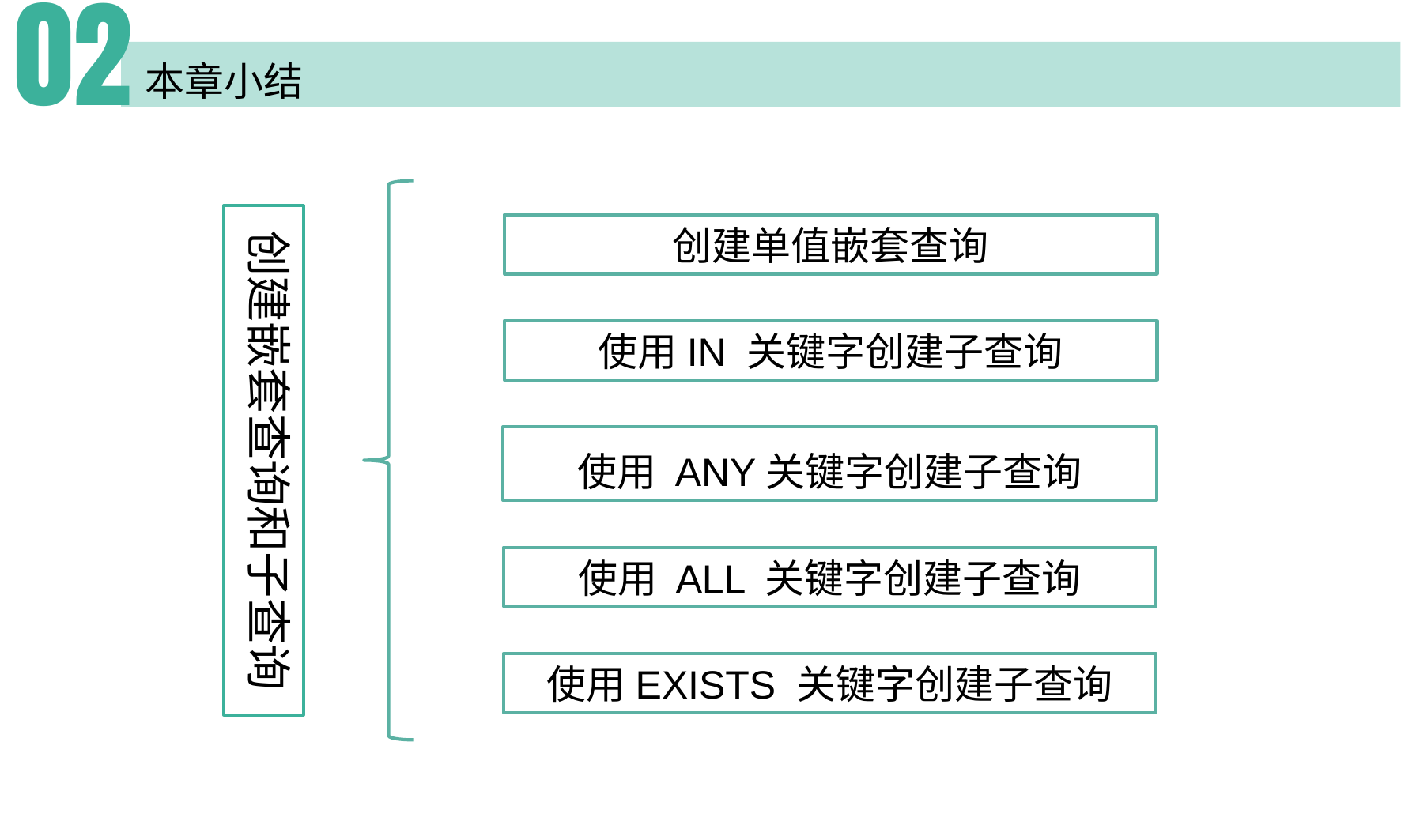

02

本章小结

创建嵌套查询和子查询
创建单值嵌套查询
使用IN 关键字创建子查询
使用 ANY关键字创建子查询
使用 ALL 关键字创建子查询

使用EXISTS 关键字创建子查询